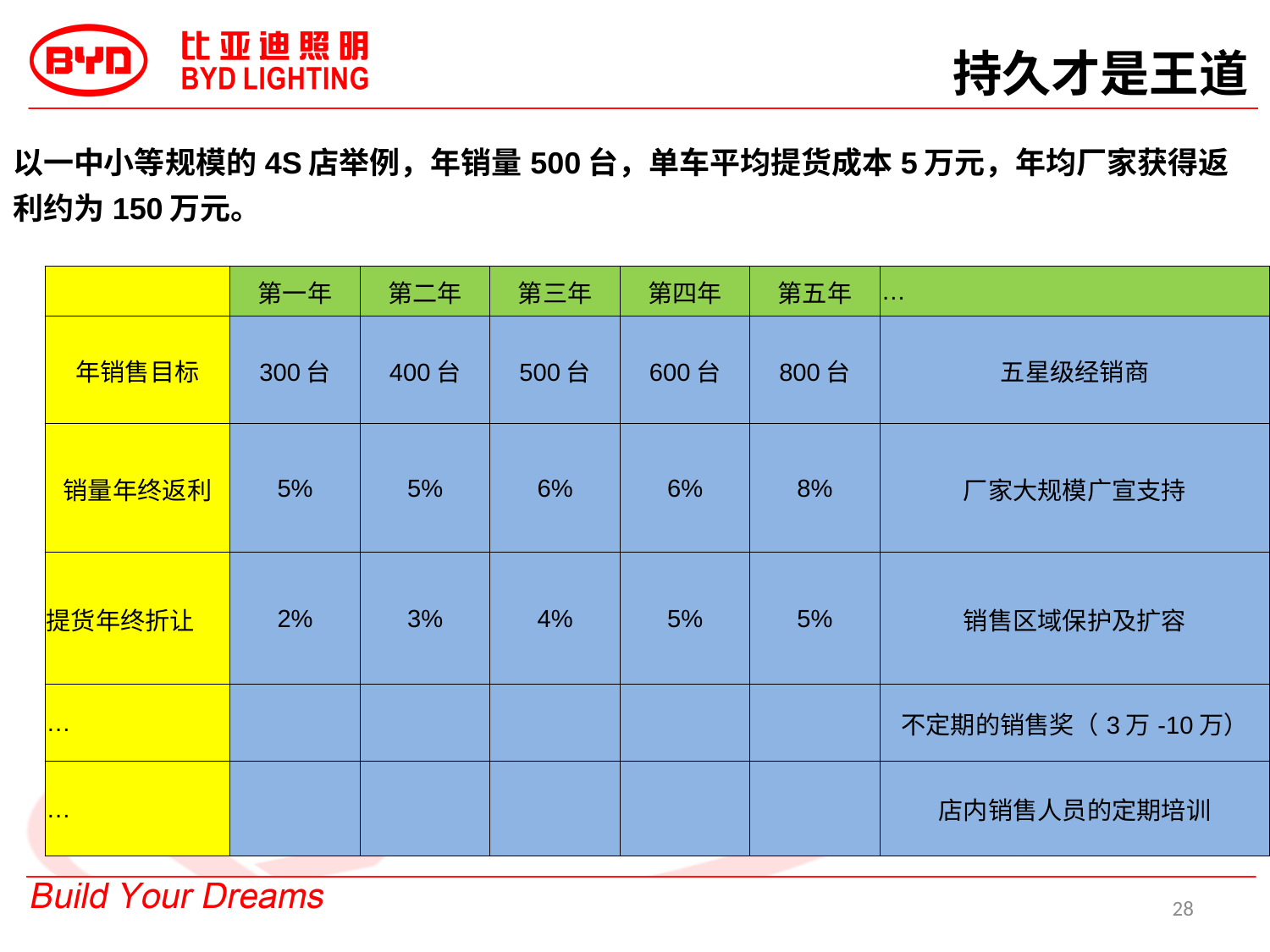

持久才是王道
以一中小等规模的4S店举例，年销量500台，单车平均提货成本5万元，年均厂家获得返
利约为150万元。
|  | 第一年 | 第二年 | 第三年 | 第四年 | 第五年 | … |
| --- | --- | --- | --- | --- | --- | --- |
| 年销售目标 | 300台 | 400台 | 500台 | 600台 | 800台 | 五星级经销商 |
| 销量年终返利 | 5% | 5% | 6% | 6% | 8% | 厂家大规模广宣支持 |
| 提货年终折让 | 2% | 3% | 4% | 5% | 5% | 销售区域保护及扩容 |
| … |  |  |  |  |  | 不定期的销售奖（3万-10万） |
| … |  |  |  |  |  | 店内销售人员的定期培训 |
28